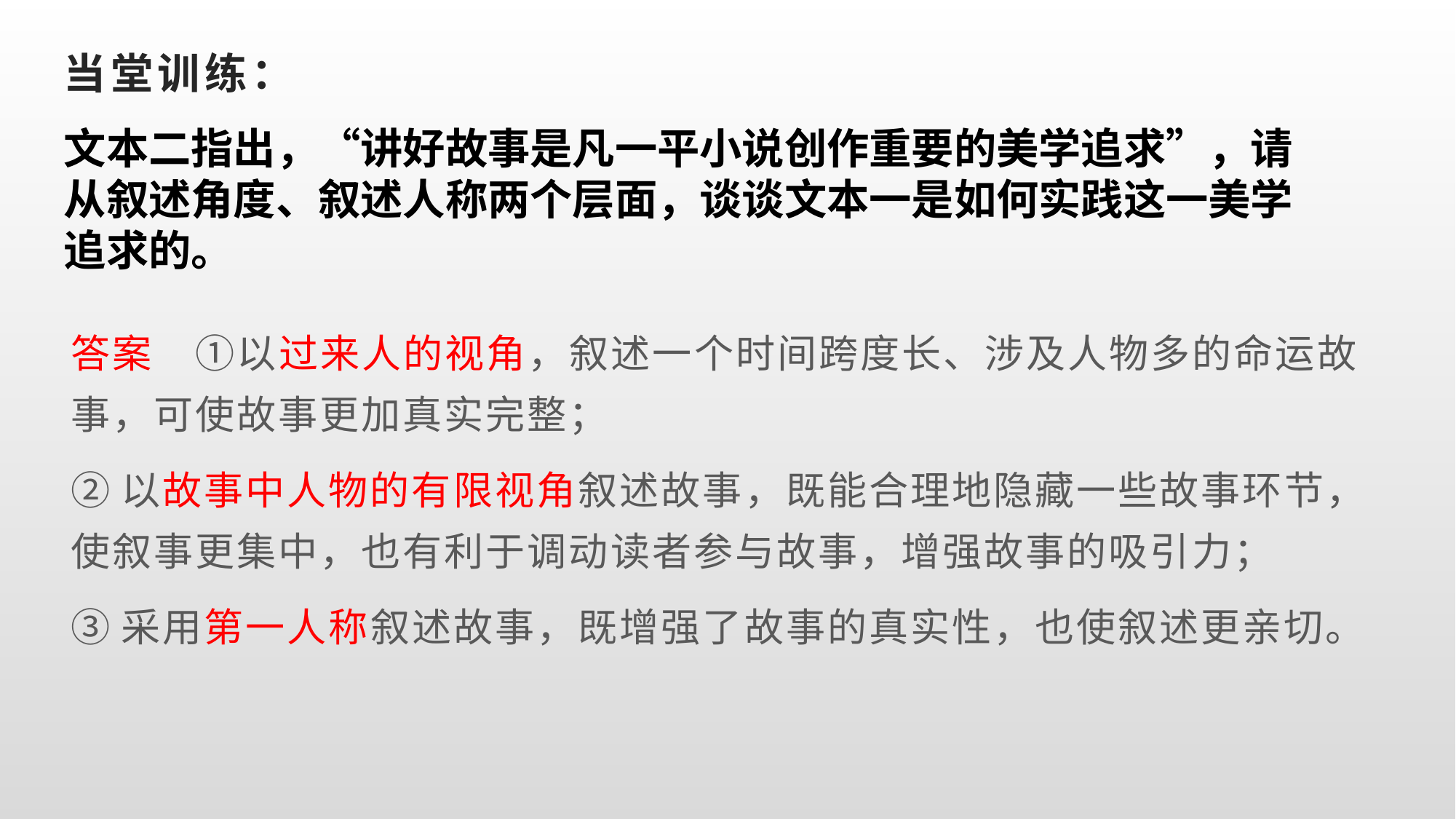

# 当堂训练：
文本二指出，“讲好故事是凡一平小说创作重要的美学追求”，请从叙述角度、叙述人称两个层面，谈谈文本一是如何实践这一美学追求的。

答案　①以过来人的视角，叙述一个时间跨度长、涉及人物多的命运故事，可使故事更加真实完整；
②以故事中人物的有限视角叙述故事，既能合理地隐藏一些故事环节，使叙事更集中，也有利于调动读者参与故事，增强故事的吸引力；
③采用第一人称叙述故事，既增强了故事的真实性，也使叙述更亲切。